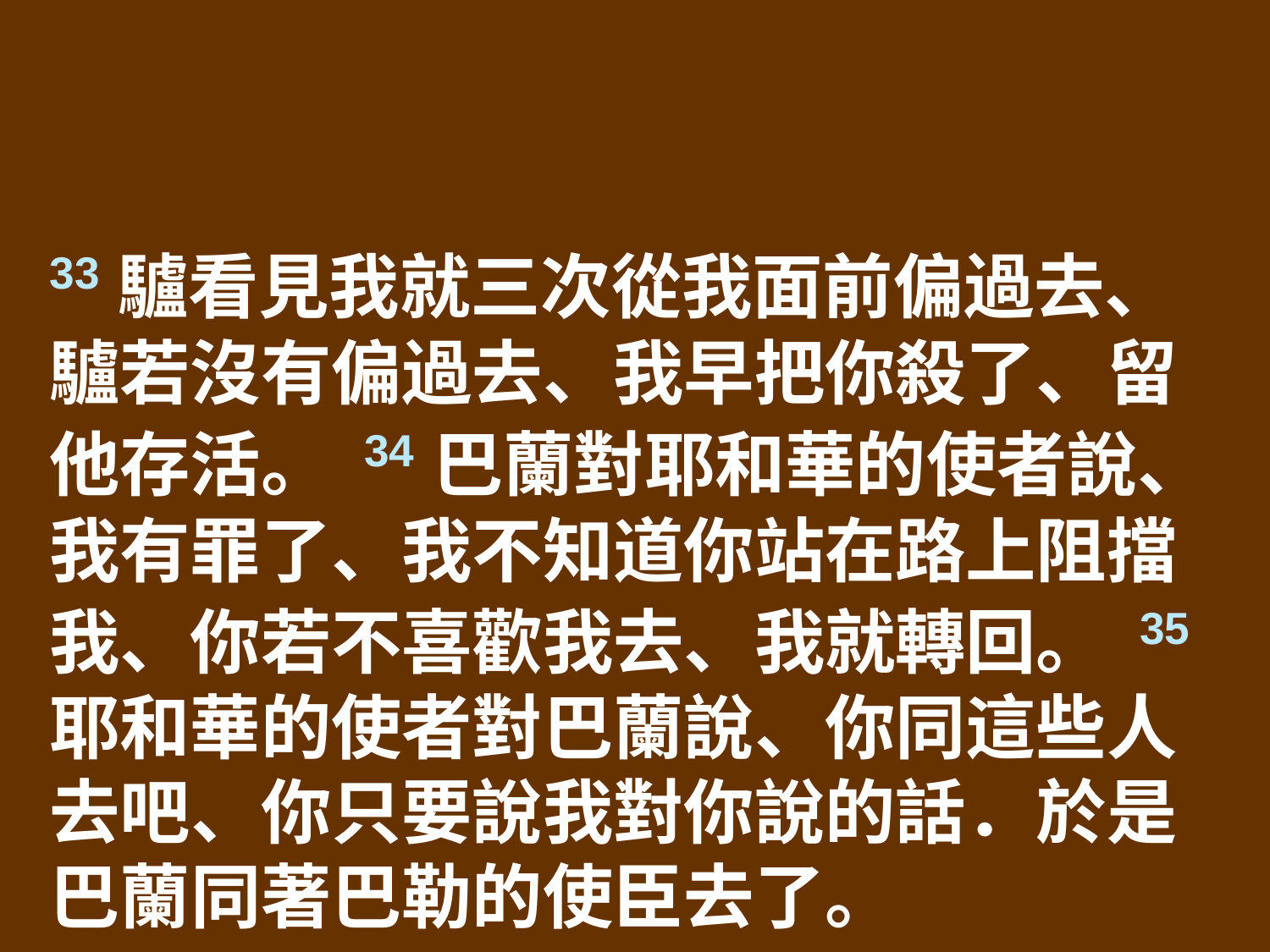

33驢看見我就三次從我面前偏過去、驢若沒有偏過去、我早把你殺了、留他存活。 34巴蘭對耶和華的使者說、我有罪了、我不知道你站在路上阻擋我、你若不喜歡我去、我就轉回。 35耶和華的使者對巴蘭說、你同這些人去吧、你只要說我對你說的話．於是巴蘭同著巴勒的使臣去了。